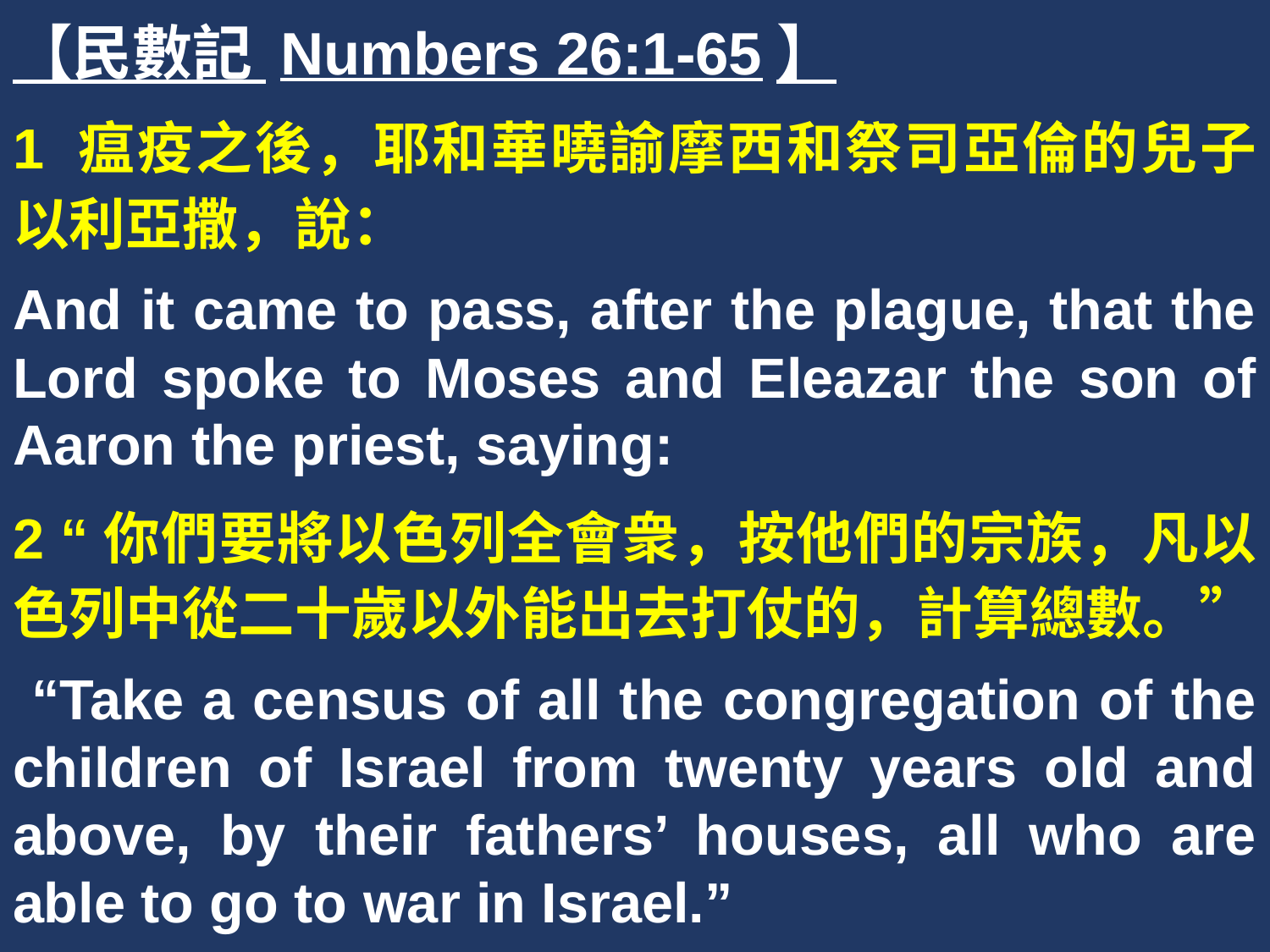

【民數記 Numbers 26:1-65】
1 瘟疫之後，耶和華曉諭摩西和祭司亞倫的兒子以利亞撒，說：
And it came to pass, after the plague, that the Lord spoke to Moses and Eleazar the son of Aaron the priest, saying:
2 “你們要將以色列全會衆，按他們的宗族，凡以色列中從二十歲以外能出去打仗的，計算總數。”
 “Take a census of all the congregation of the children of Israel from twenty years old and above, by their fathers’ houses, all who are able to go to war in Israel.”